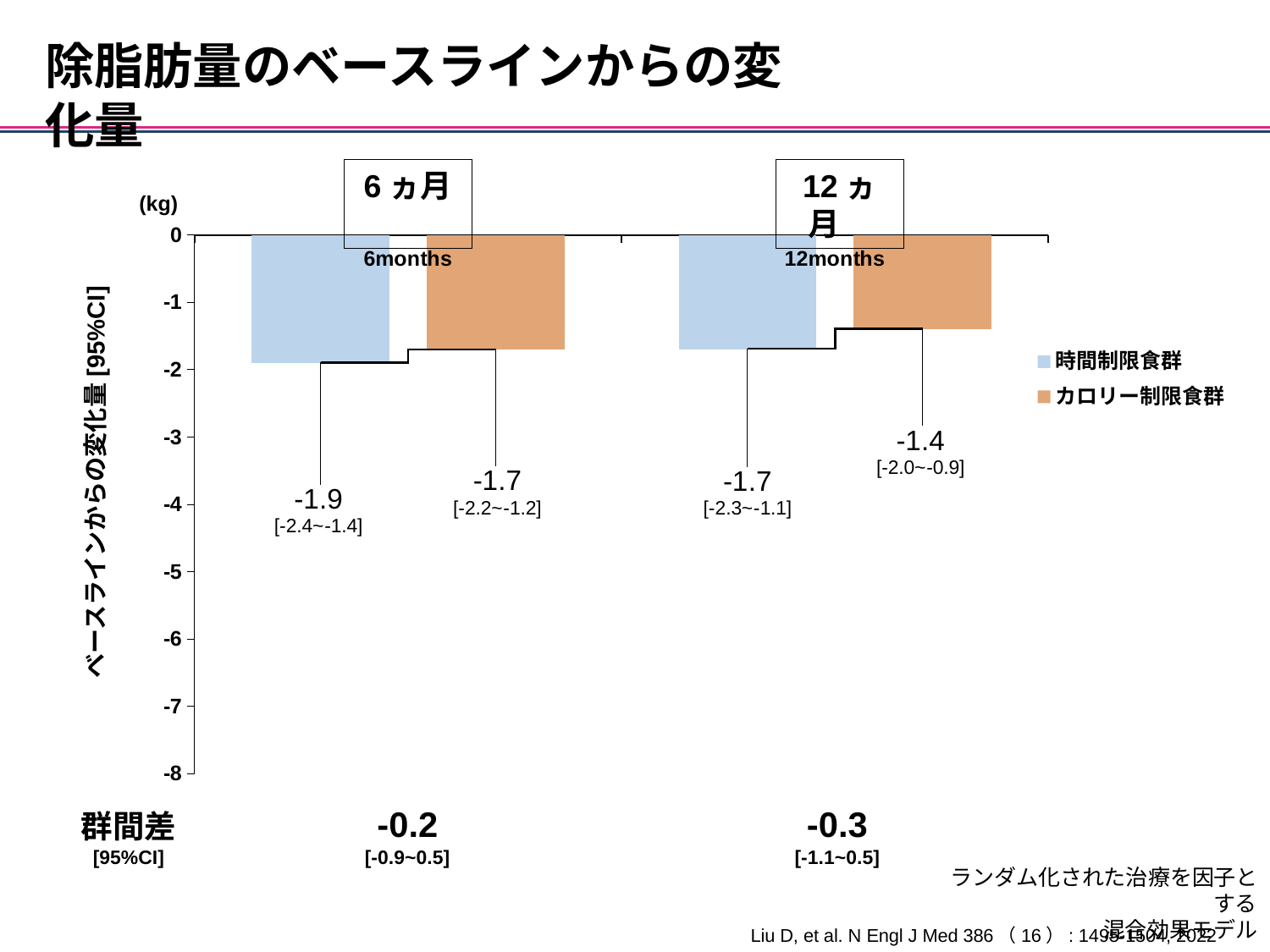

除脂肪量のベースラインからの変化量
6ヵ月
12ヵ月
(kg)

### Chart

| Category | 時間制限食群 | カロリー制限食群 |
|---|---|---|
| 6months | -1.9 | -1.7 |
| 12months | -1.7 | -1.4 |
ベースラインからの変化量[95%CI]
-0.2
[-0.9~0.5]
-0.3
[-1.1~0.5]
群間差
[95%CI]
ランダム化された治療を因子とする
混合効果モデル
Liu D, et al. N Engl J Med 386（16）: 1495-1504, 2022